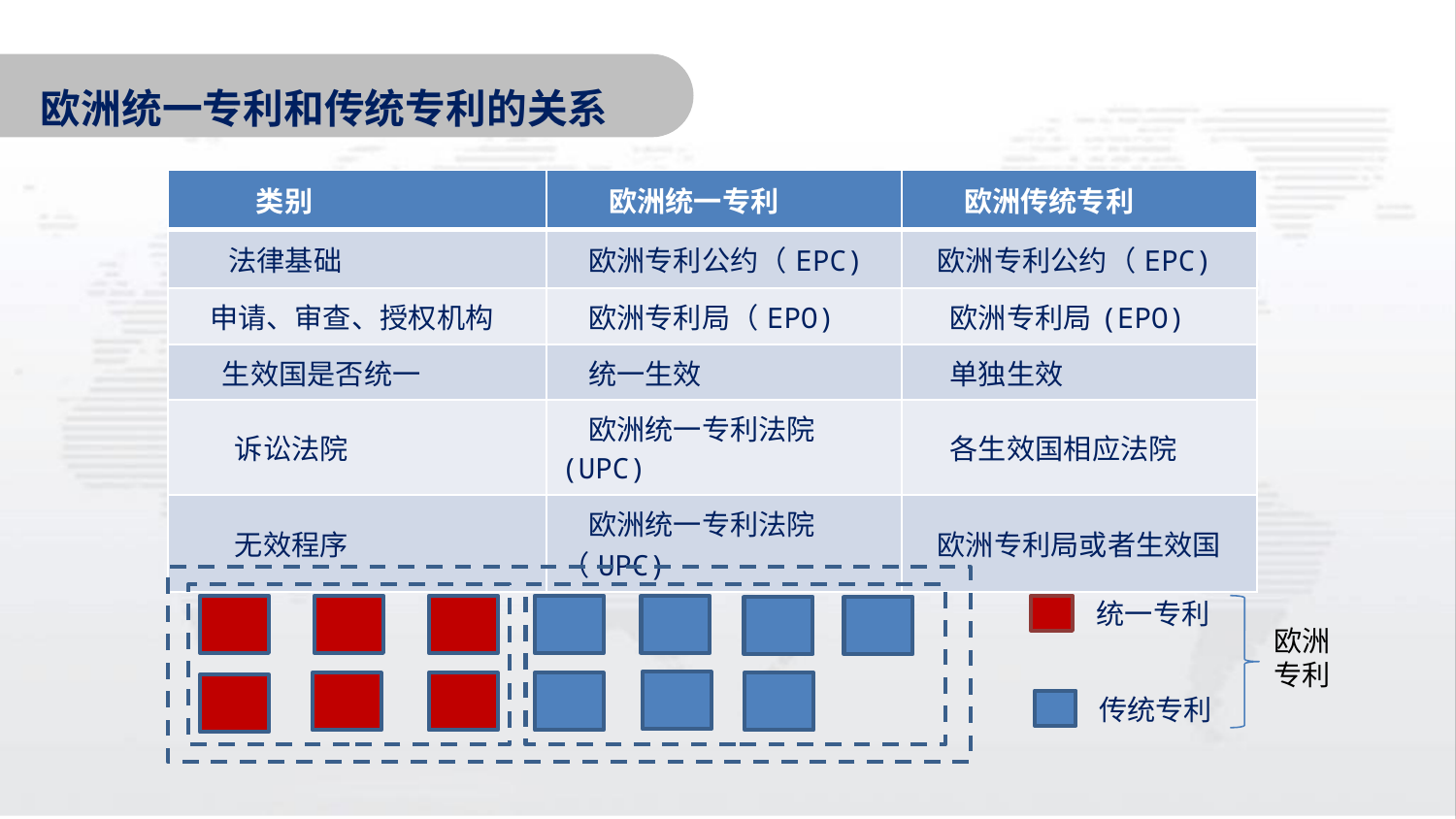

欧洲统一专利和传统专利的关系

| 类别 | 欧洲统一专利 | 欧洲传统专利 |
| --- | --- | --- |
| 法律基础 | 欧洲专利公约（EPC) | 欧洲专利公约（EPC) |
| 申请、审查、授权机构 | 欧洲专利局（EPO) | 欧洲专利局(EPO) |
| 生效国是否统一 | 统一生效 | 单独生效 |
| 诉讼法院 | 欧洲统一专利法院(UPC) | 各生效国相应法院 |
| 无效程序 | 欧洲统一专利法院（UPC) | 欧洲专利局或者生效国 |

统一专利

欧洲专利
传统专利